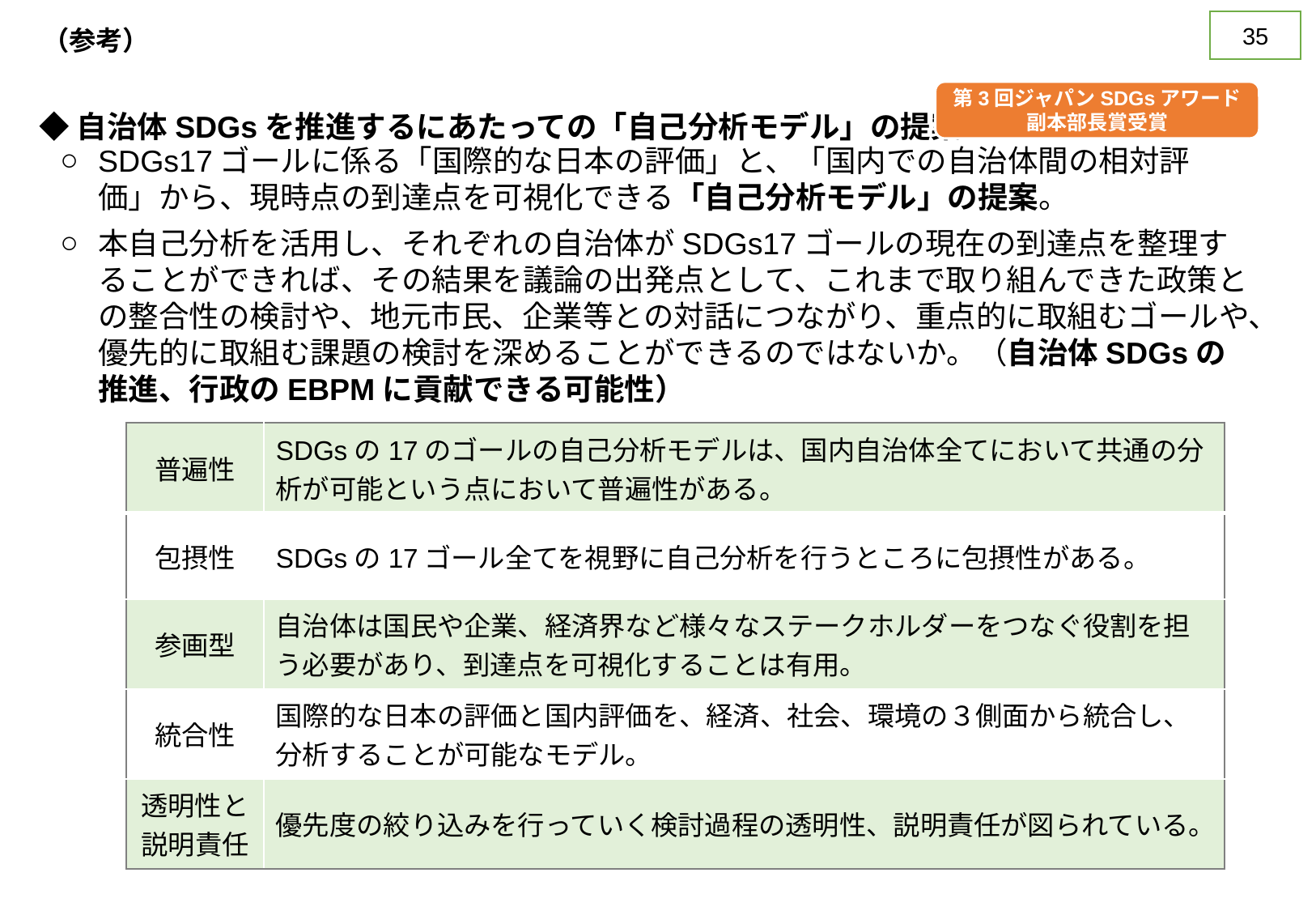

35
（参考）
第3回ジャパンSDGsアワード
副本部長賞受賞
◆自治体SDGsを推進するにあたっての「自己分析モデル」の提案
SDGs17ゴールに係る「国際的な日本の評価」と、「国内での自治体間の相対評価」から、現時点の到達点を可視化できる「自己分析モデル」の提案。
本自己分析を活用し、それぞれの自治体がSDGs17ゴールの現在の到達点を整理することができれば、その結果を議論の出発点として、これまで取り組んできた政策との整合性の検討や、地元市民、企業等との対話につながり、重点的に取組むゴールや、優先的に取組む課題の検討を深めることができるのではないか。（自治体SDGsの推進、行政のEBPMに貢献できる可能性）
| 普遍性 | SDGsの17のゴールの自己分析モデルは、国内自治体全てにおいて共通の分析が可能という点において普遍性がある。 |
| --- | --- |
| 包摂性 | SDGsの17ゴール全てを視野に自己分析を行うところに包摂性がある。 |
| 参画型 | 自治体は国民や企業、経済界など様々なステークホルダーをつなぐ役割を担う必要があり、到達点を可視化することは有用。 |
| 統合性 | 国際的な日本の評価と国内評価を、経済、社会、環境の３側面から統合し、分析することが可能なモデル。 |
| 透明性と 説明責任 | 優先度の絞り込みを行っていく検討過程の透明性、説明責任が図られている。 |